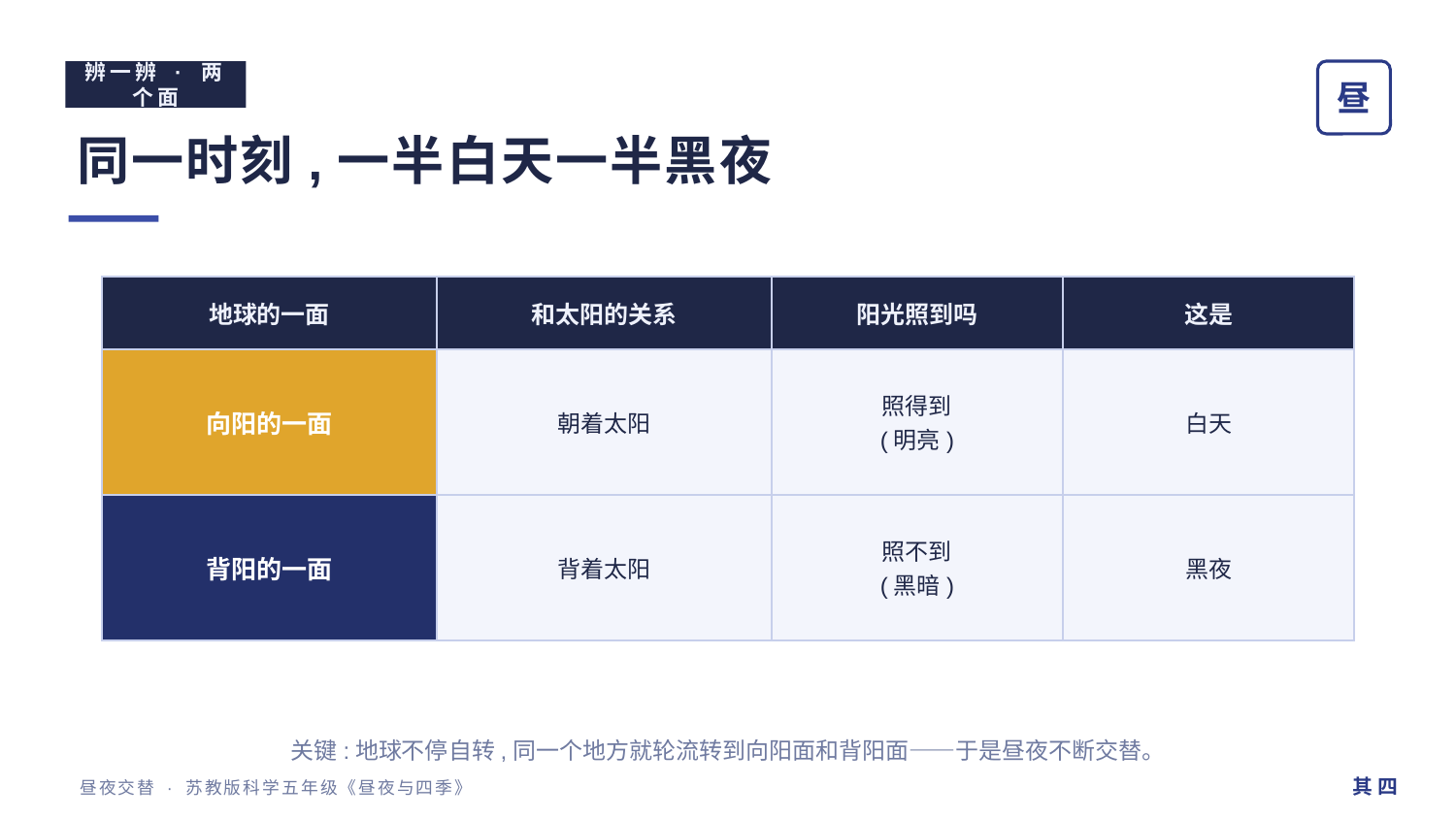

辨一辨 · 两个面
昼

同一时刻,一半白天一半黑夜

| 地球的一面 | 和太阳的关系 | 阳光照到吗 | 这是 |
| --- | --- | --- | --- |
| 向阳的一面 | 朝着太阳 | 照得到 (明亮) | 白天 |
| 背阳的一面 | 背着太阳 | 照不到 (黑暗) | 黑夜 |
关键:地球不停自转,同一个地方就轮流转到向阳面和背阳面——于是昼夜不断交替。
其 四
昼夜交替 · 苏教版科学五年级《昼夜与四季》